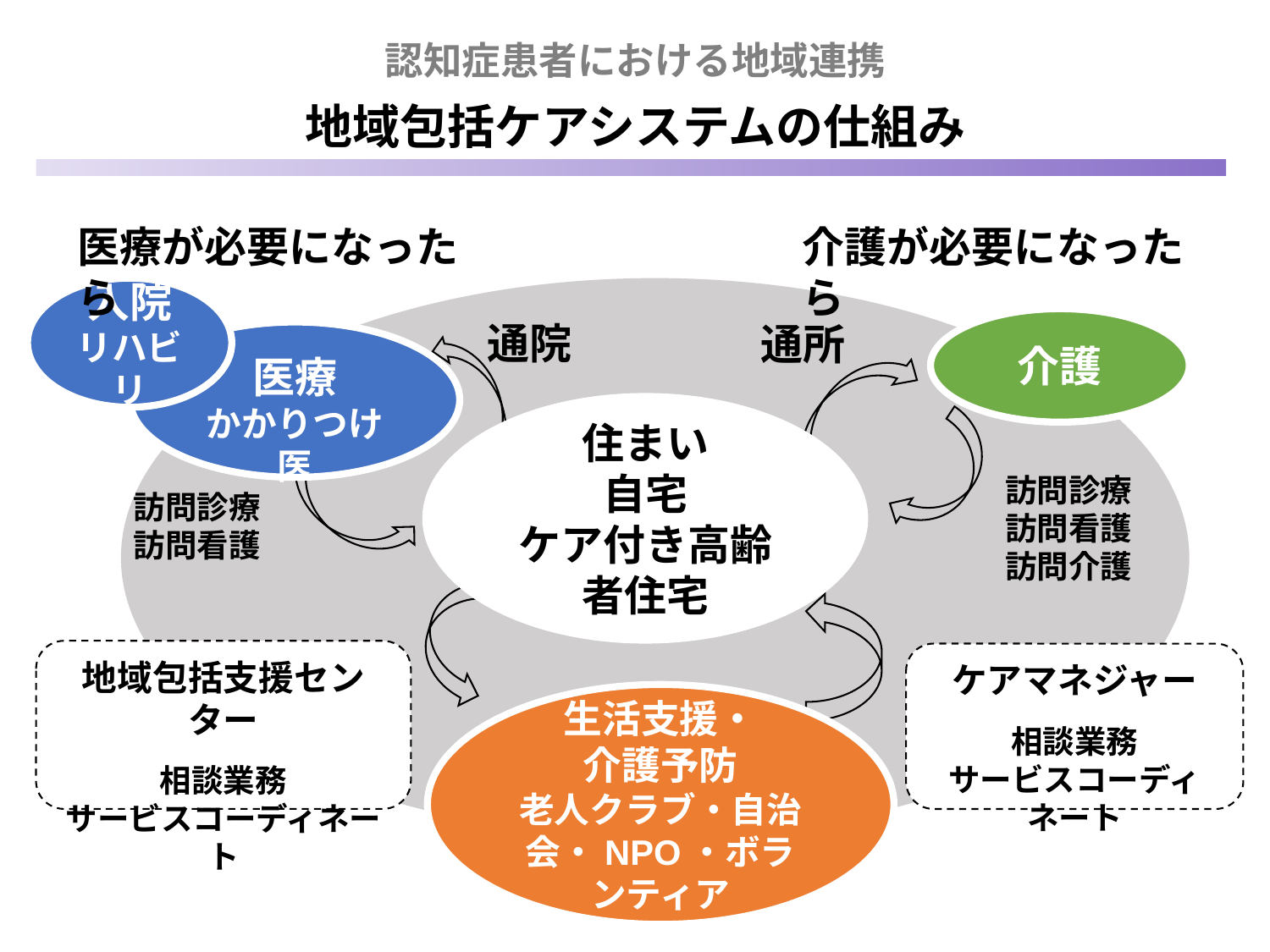

認知症患者における地域連携
地域包括ケアシステムの仕組み

医療が必要になったら
介護が必要になったら
入院
リハビリ

介護
通院
通所
医療
かかりつけ医

住まい
自宅
ケア付き高齢者住宅

訪問診療訪問看護
訪問介護
訪問診療訪問看護

地域包括支援センター
相談業務
サービスコーディネート
ケアマネジャー
相談業務
サービスコーディネート
生活支援・
介護予防
老人クラブ・自治会・NPO・ボランティア